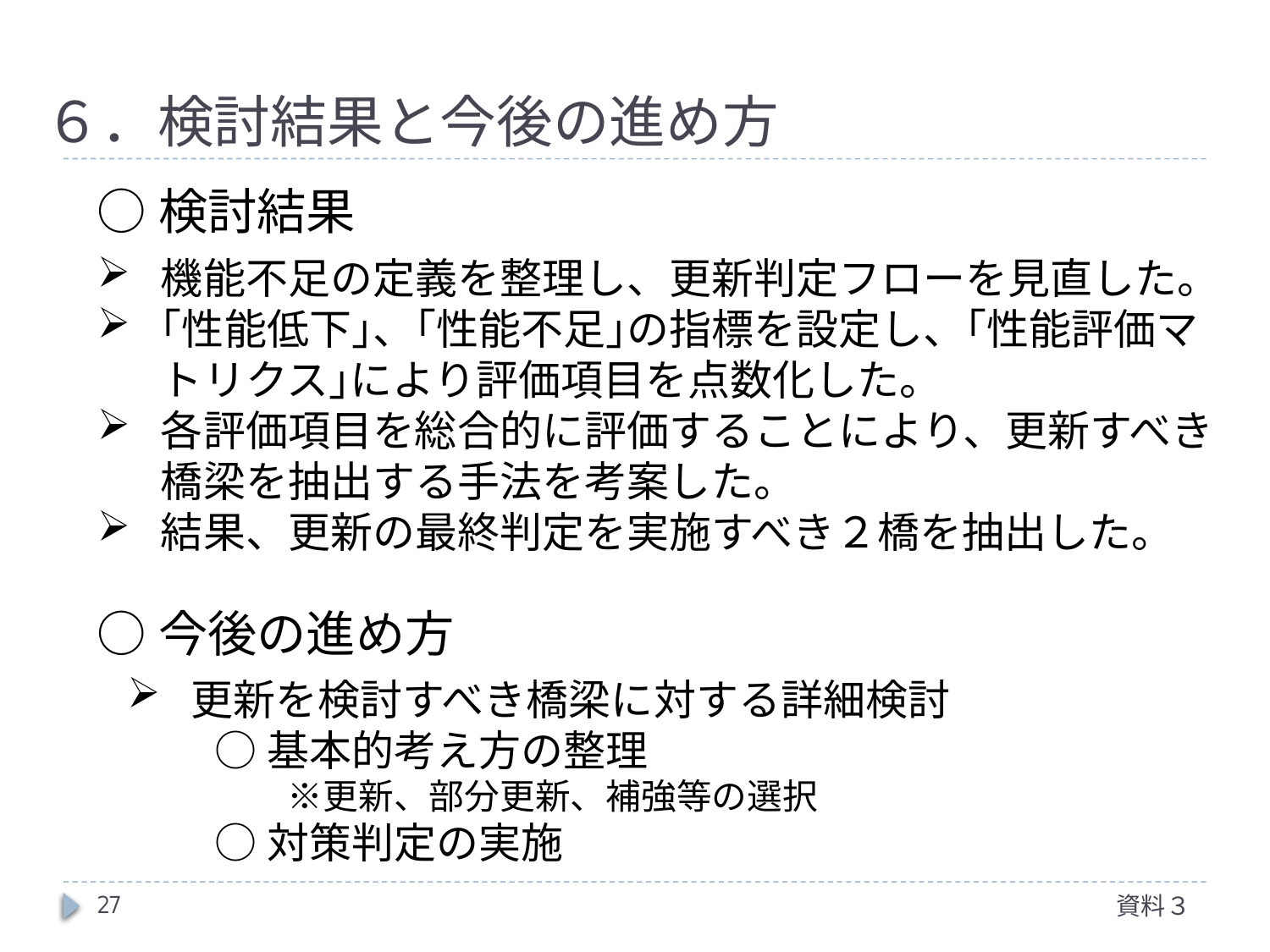

# ６．検討結果と今後の進め方
○検討結果
機能不足の定義を整理し、更新判定フローを見直した。
｢性能低下｣、｢性能不足｣の指標を設定し、｢性能評価マトリクス｣により評価項目を点数化した。
各評価項目を総合的に評価することにより、更新すべき橋梁を抽出する手法を考案した。
結果、更新の最終判定を実施すべき２橋を抽出した。
○今後の進め方
更新を検討すべき橋梁に対する詳細検討
○基本的考え方の整理
	　※更新、部分更新、補強等の選択
○対策判定の実施
27
資料３